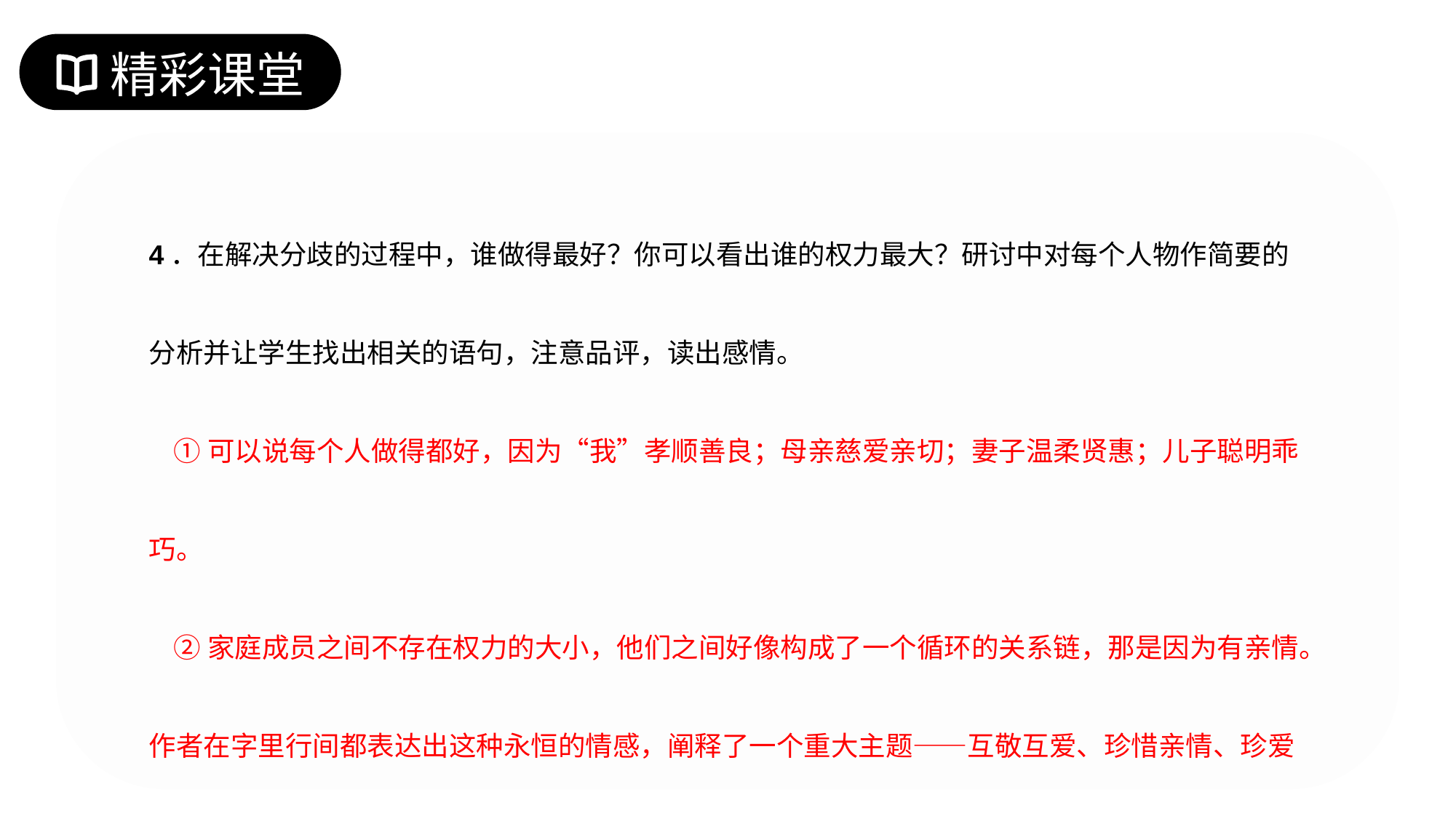

精彩课堂

4．在解决分歧的过程中，谁做得最好？你可以看出谁的权力最大？研讨中对每个人物作简要的分析并让学生找出相关的语句，注意品评，读出感情。
    ①可以说每个人做得都好，因为“我”孝顺善良；母亲慈爱亲切；妻子温柔贤惠；儿子聪明乖巧。
    ②家庭成员之间不存在权力的大小，他们之间好像构成了一个循环的关系链，那是因为有亲情。作者在字里行间都表达出这种永恒的情感，阐释了一个重大主题——互敬互爱、珍惜亲情、珍爱生命。